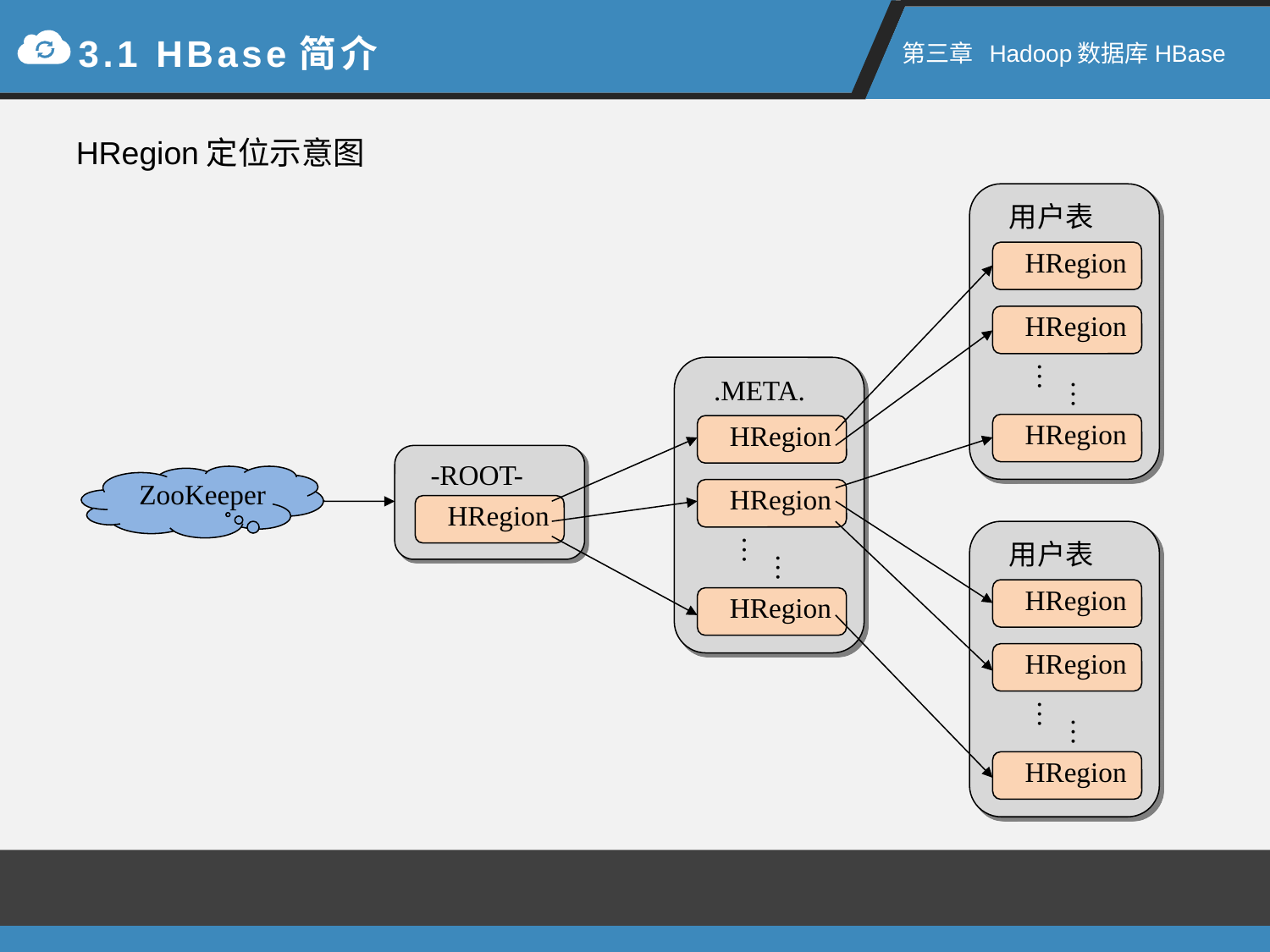

3.1 HBase简介

第三章  Hadoop数据库HBase
HRegion定位示意图
用户表

HRegion
HRegion
……
HRegion

.META.

HRegion
HRegion
……
HRegion

-ROOT-

ZooKeeper
HRegion

用户表

HRegion
HRegion
……
HRegion